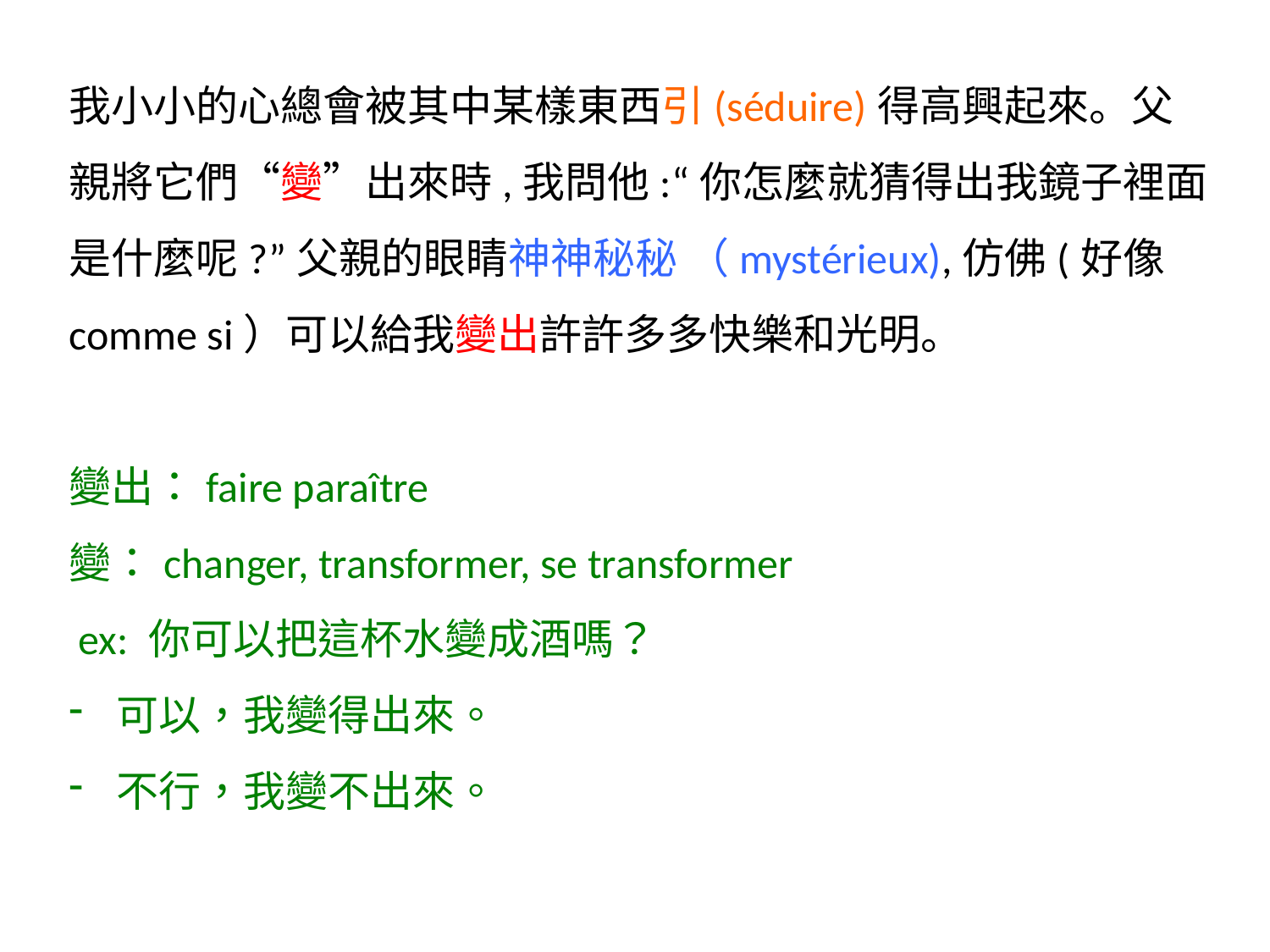

我小小的心總會被其中某樣東西引(séduire)得高興起來。父親將它們“變”出來時,我問他:“你怎麼就猜得出我鏡子裡面是什麼呢?”父親的眼睛神神秘秘 （mystérieux),仿佛(好像 comme si）可以給我變出許許多多快樂和光明。

變出：faire paraître
變：changer, transformer, se transformer
 ex: 你可以把這杯水變成酒嗎？
可以，我變得出來。
不行，我變不出來。